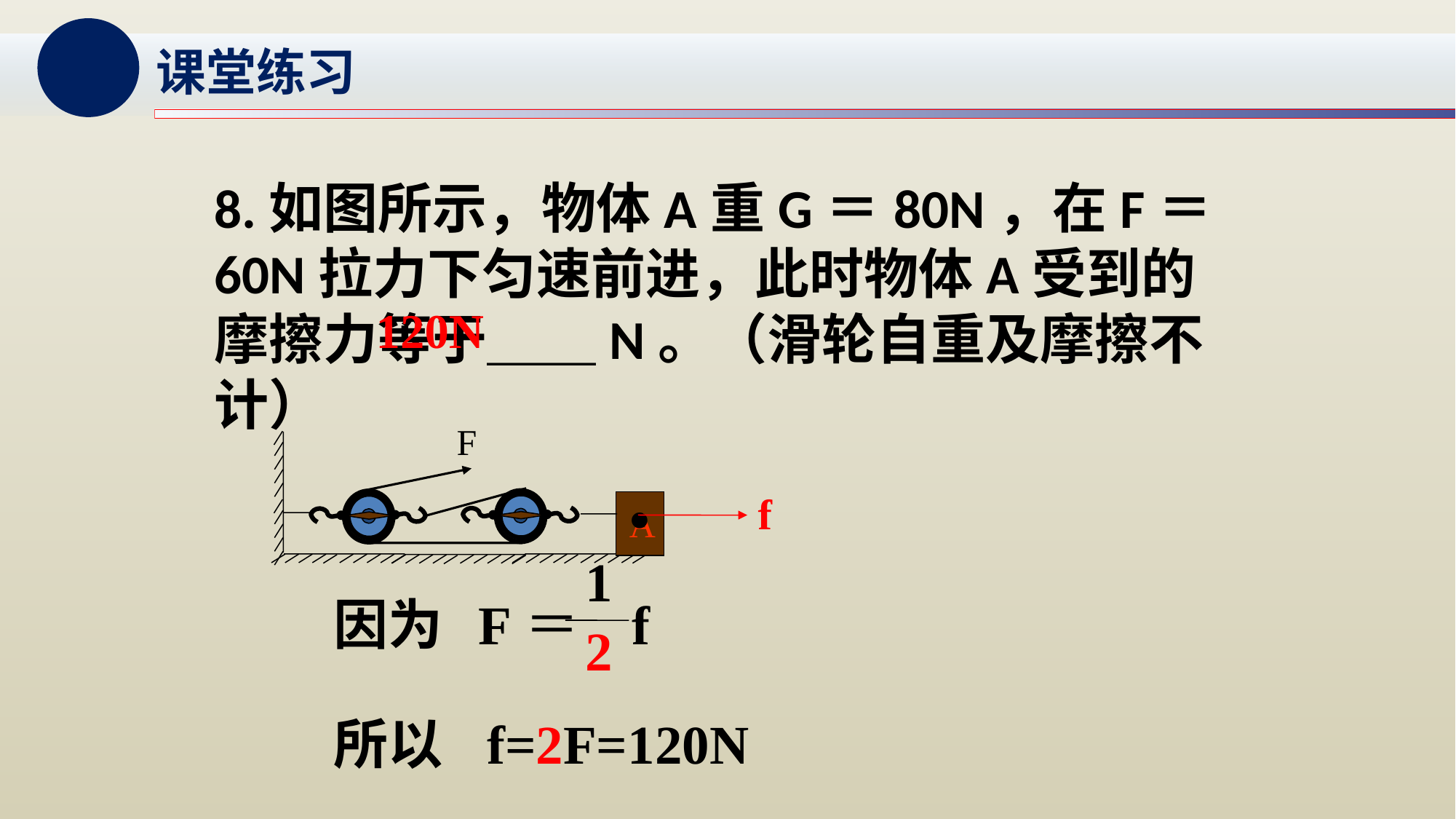

课堂练习

8.如图所示，物体A重G＝80N，在F＝60N拉力下匀速前进，此时物体A受到的摩擦力等于＿＿N。（滑轮自重及摩擦不计）
120N
.
F

A
f

1
2

F＝
f
因为
所以
f=2F=120N